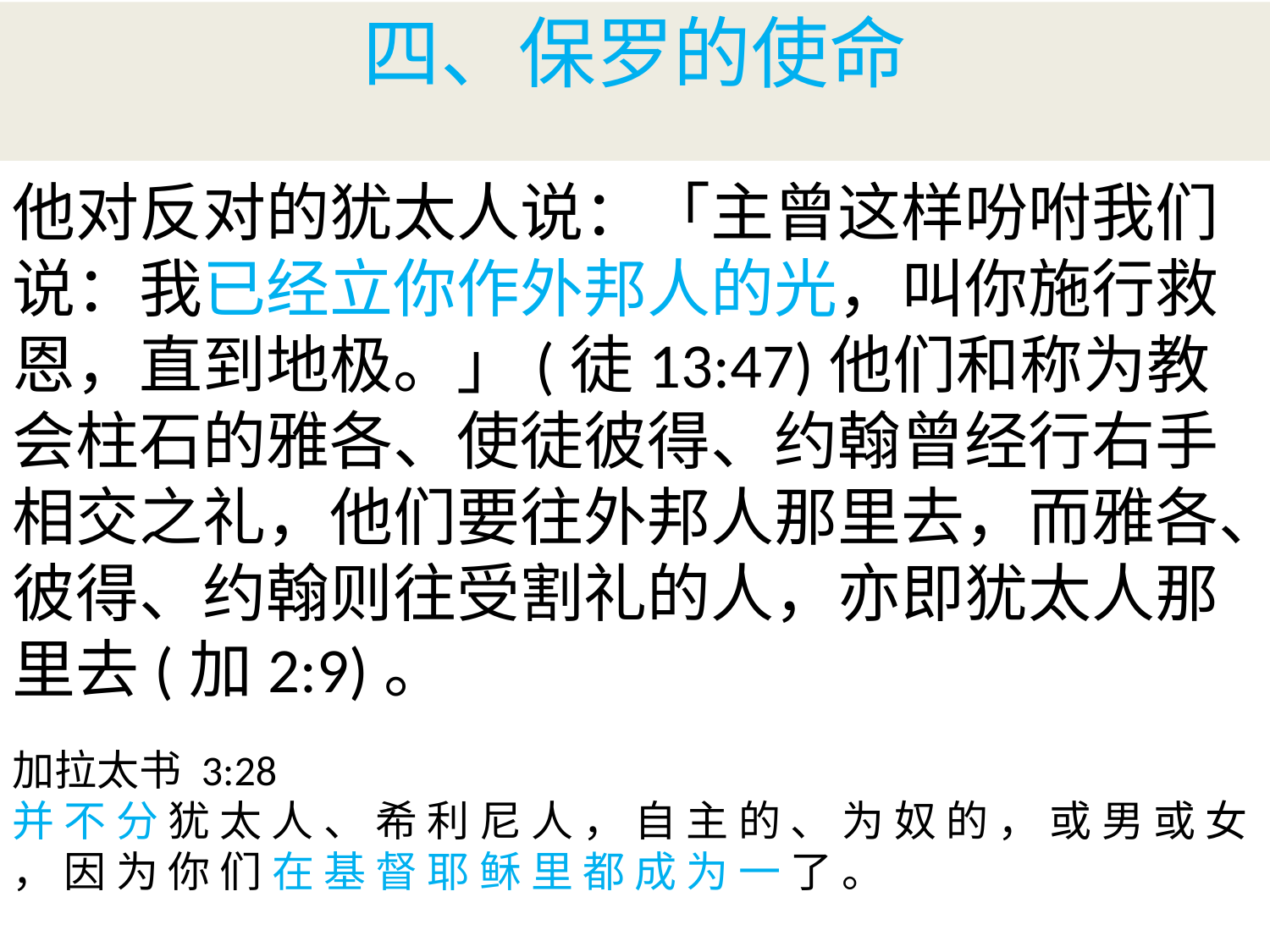

# 四、保罗的使命
他对反对的犹太人说：「主曾这样吩咐我们说：我已经立你作外邦人的光，叫你施行救恩，直到地极。」(徒13:47)他们和称为教会柱石的雅各、使徒彼得、约翰曾经行右手相交之礼，他们要往外邦人那里去，而雅各、彼得、约翰则往受割礼的人，亦即犹太人那里去(加2:9)。

加拉太书 3:28
并 不 分 犹 太 人 、 希 利 尼 人 ， 自 主 的 、 为 奴 的 ， 或 男 或 女 ， 因 为 你 们 在 基 督 耶 稣 里 都 成 为 一 了 。